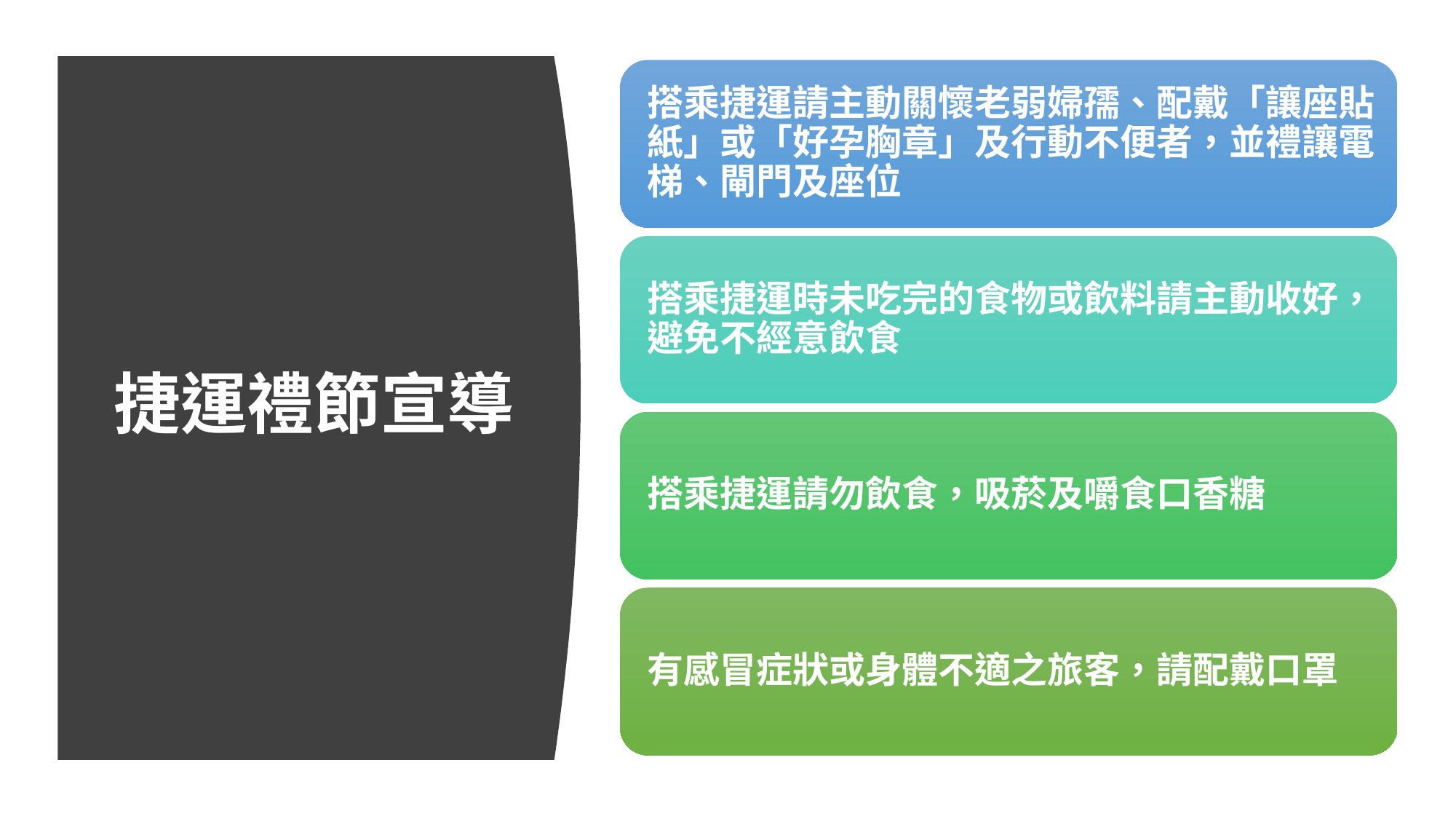

搭乘捷運請主動關懷老弱婦孺、配戴「讓座貼紙」或「好孕胸章」及行動不便者，並禮讓電梯、閘門及座位
搭乘捷運時未吃完的食物或飲料請主動收好，避免不經意飲食
搭乘捷運請勿飲食，吸菸及嚼食口香糖
有感冒症狀或身體不適之旅客，請配戴口罩

# 捷運禮節宣導